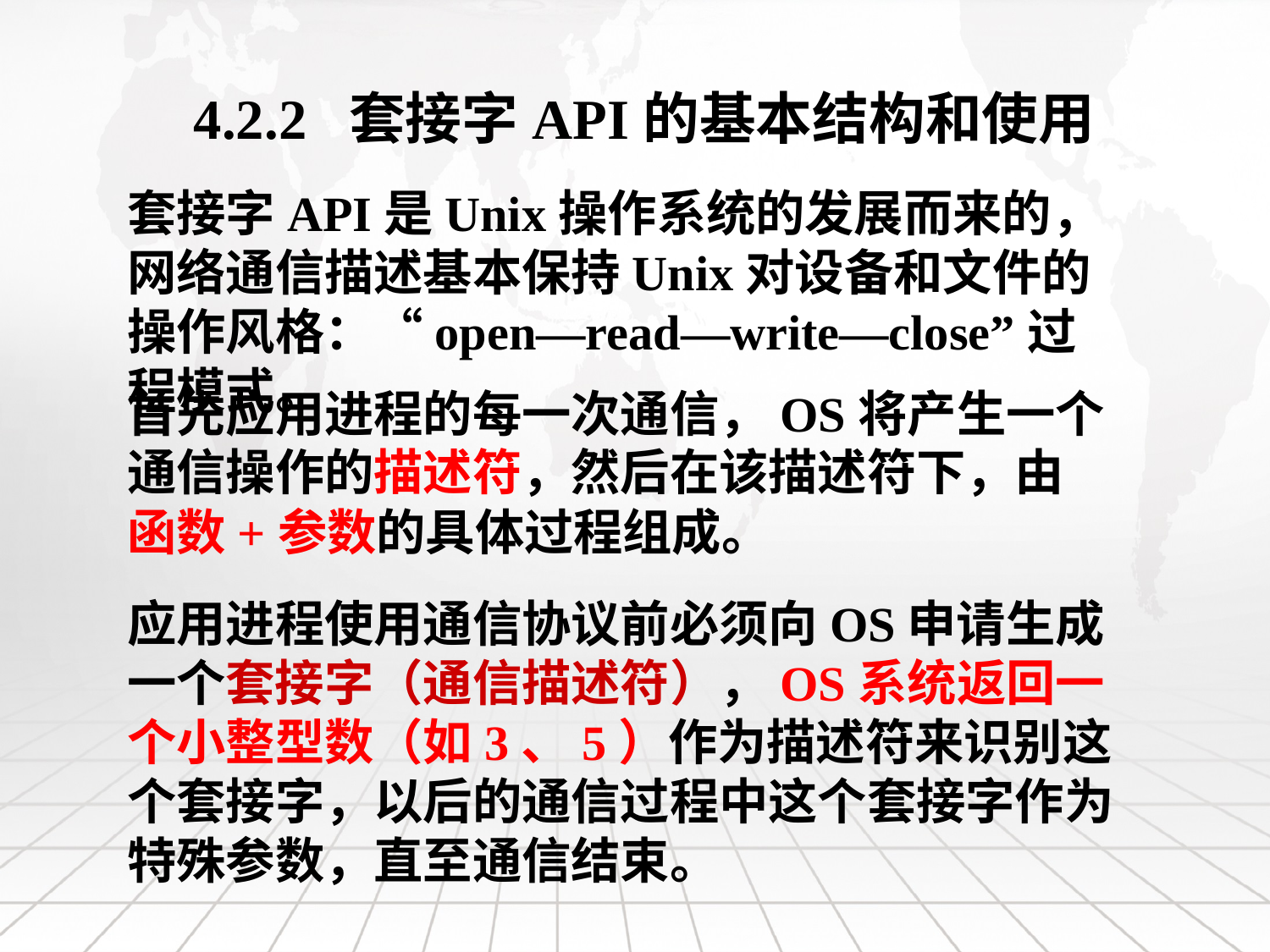

4.2.2  套接字API的基本结构和使用
套接字API是Unix操作系统的发展而来的，网络通信描述基本保持Unix对设备和文件的操作风格：“open—read—write—close”过程模式。
首先应用进程的每一次通信，OS将产生一个通信操作的描述符，然后在该描述符下，由函数+参数的具体过程组成。
应用进程使用通信协议前必须向OS申请生成一个套接字（通信描述符），OS系统返回一个小整型数（如3、5）作为描述符来识别这个套接字，以后的通信过程中这个套接字作为特殊参数，直至通信结束。